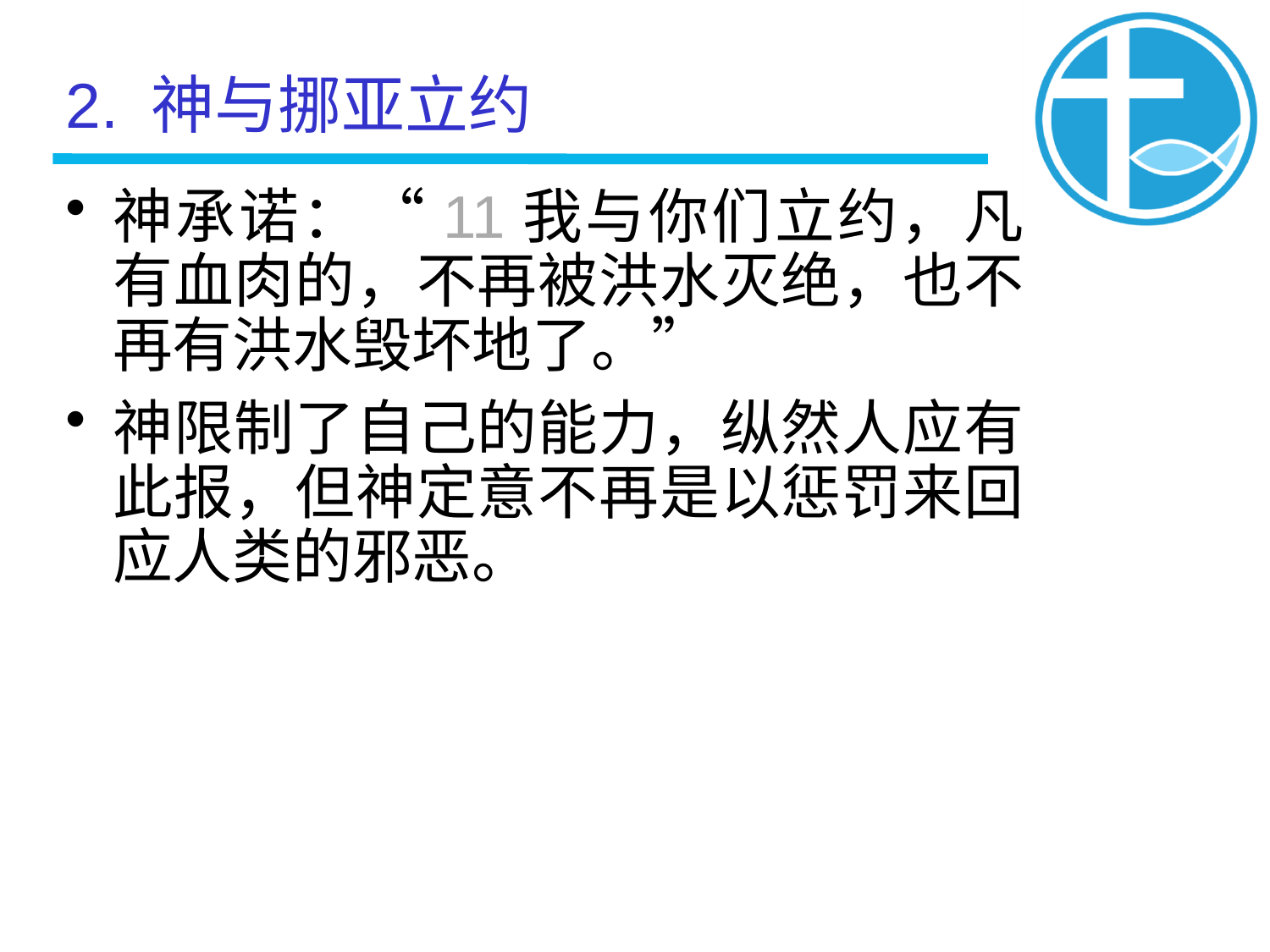

2. 神与挪亚立约
神承诺：“11我与你们立约，凡有血肉的，不再被洪水灭绝，也不再有洪水毁坏地了。”
神限制了自己的能力，纵然人应有此报，但神定意不再是以惩罚来回应人类的邪恶。